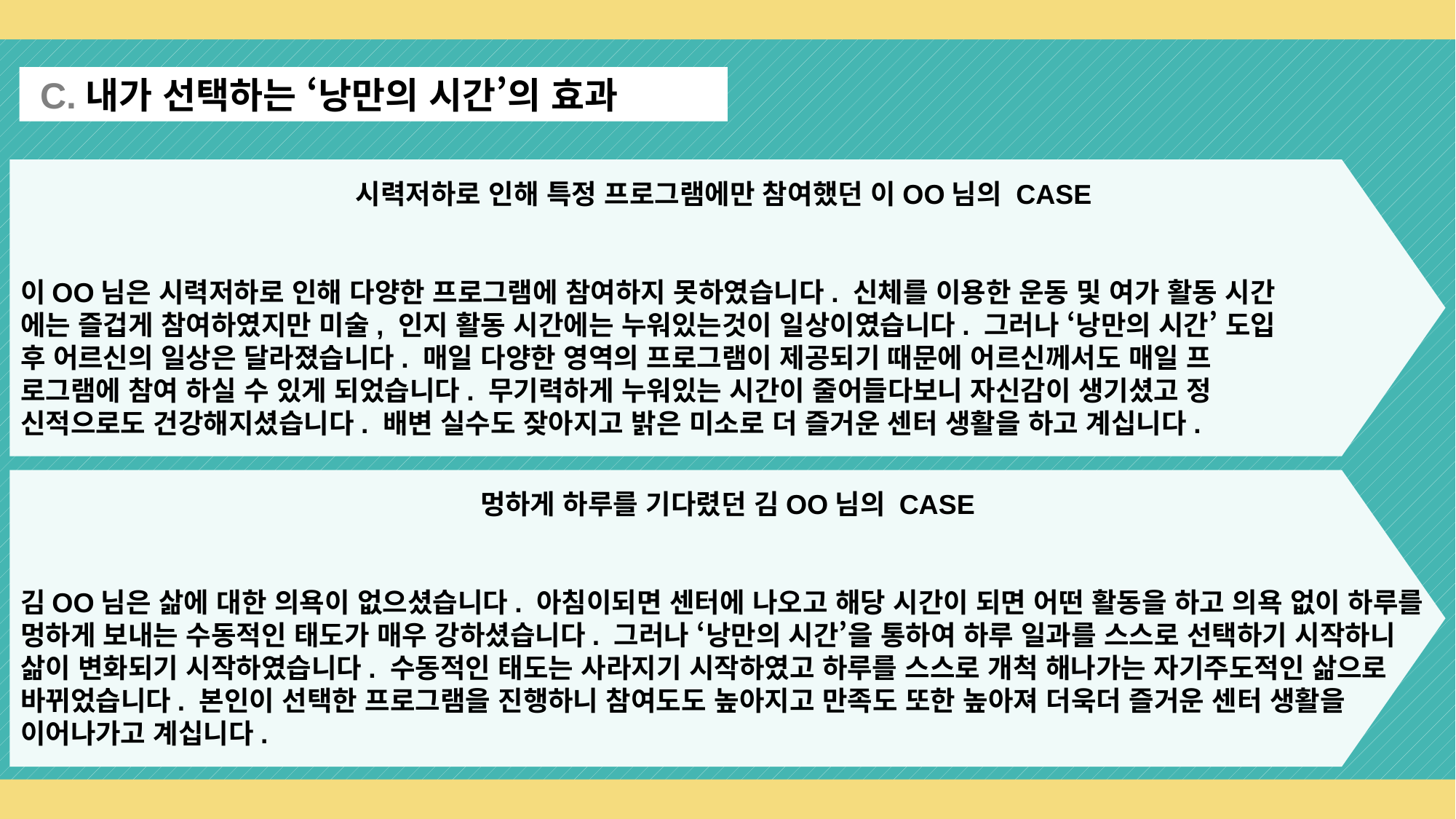

C.내가 선택하는 ‘낭만의 시간’의 효과
시력저하로 인해 특정 프로그램에만 참여했던 이OO님의 CASE

이OO님은 시력저하로 인해 다양한 프로그램에 참여하지 못하였습니다. 신체를 이용한 운동 및 여가 활동 시간
에는 즐겁게 참여하였지만 미술, 인지 활동 시간에는 누워있는것이 일상이였습니다. 그러나 ‘낭만의 시간’ 도입
후 어르신의 일상은 달라졌습니다. 매일 다양한 영역의 프로그램이 제공되기 때문에 어르신께서도 매일 프
로그램에 참여 하실 수 있게 되었습니다. 무기력하게 누워있는 시간이 줄어들다보니 자신감이 생기셨고 정
신적으로도 건강해지셨습니다. 배변 실수도 잦아지고 밝은 미소로 더 즐거운 센터 생활을 하고 계십니다.
멍하게 하루를 기다렸던 김OO님의 CASE

김OO님은 삶에 대한 의욕이 없으셨습니다. 아침이되면 센터에 나오고 해당 시간이 되면 어떤 활동을 하고 의욕 없이 하루를 멍하게 보내는 수동적인 태도가 매우 강하셨습니다. 그러나 ‘낭만의 시간’을 통하여 하루 일과를 스스로 선택하기 시작하니 삶이 변화되기 시작하였습니다. 수동적인 태도는 사라지기 시작하였고 하루를 스스로 개척 해나가는 자기주도적인 삶으로 바뀌었습니다. 본인이 선택한 프로그램을 진행하니 참여도도 높아지고 만족도 또한 높아져 더욱더 즐거운 센터 생활을 이어나가고 계십니다.